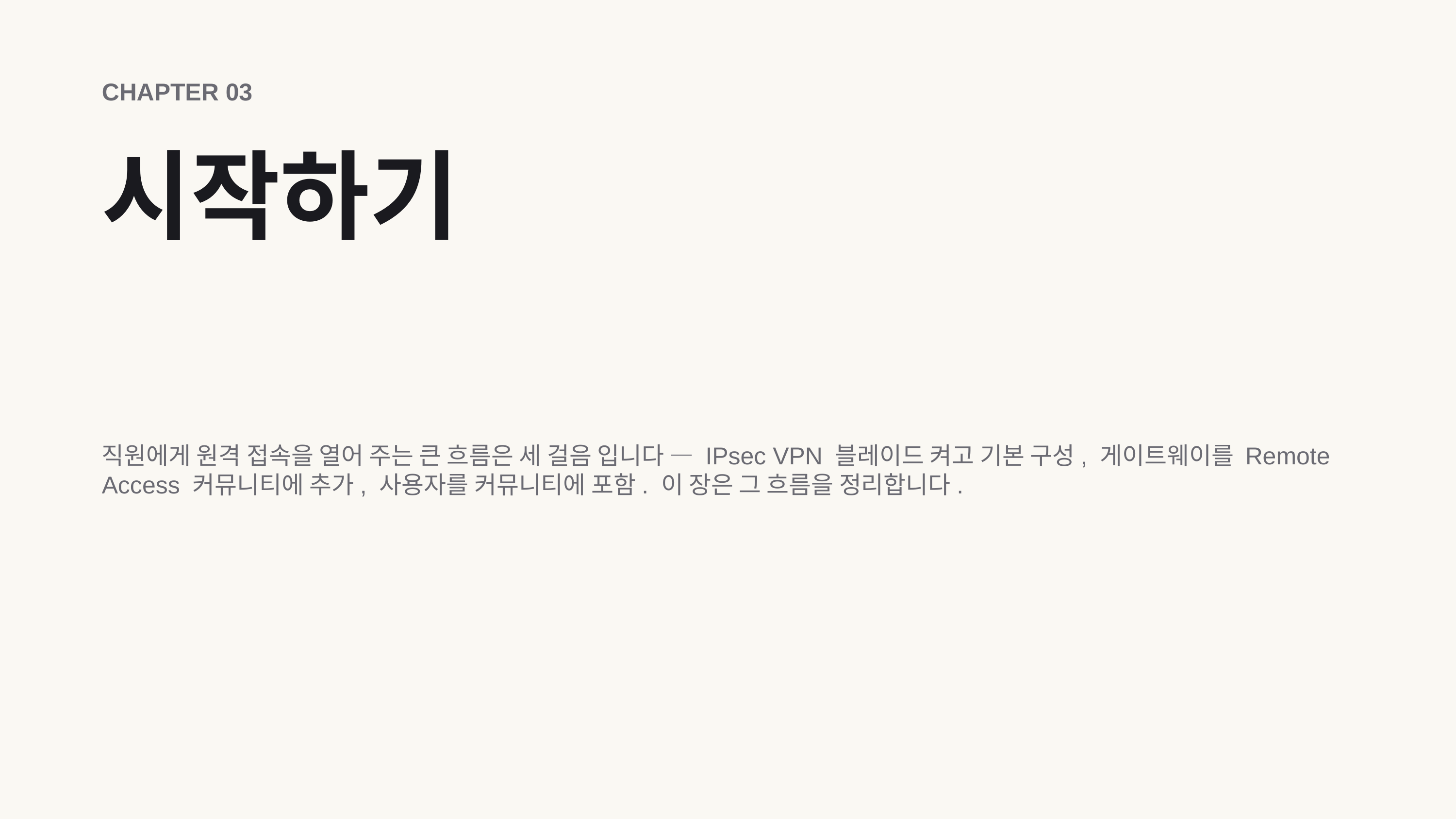

CHAPTER 03
시작하기
직원에게 원격 접속을 열어 주는 큰 흐름은 세 걸음 입니다 — IPsec VPN 블레이드 켜고 기본 구성, 게이트웨이를 Remote Access 커뮤니티에 추가, 사용자를 커뮤니티에 포함. 이 장은 그 흐름을 정리합니다.